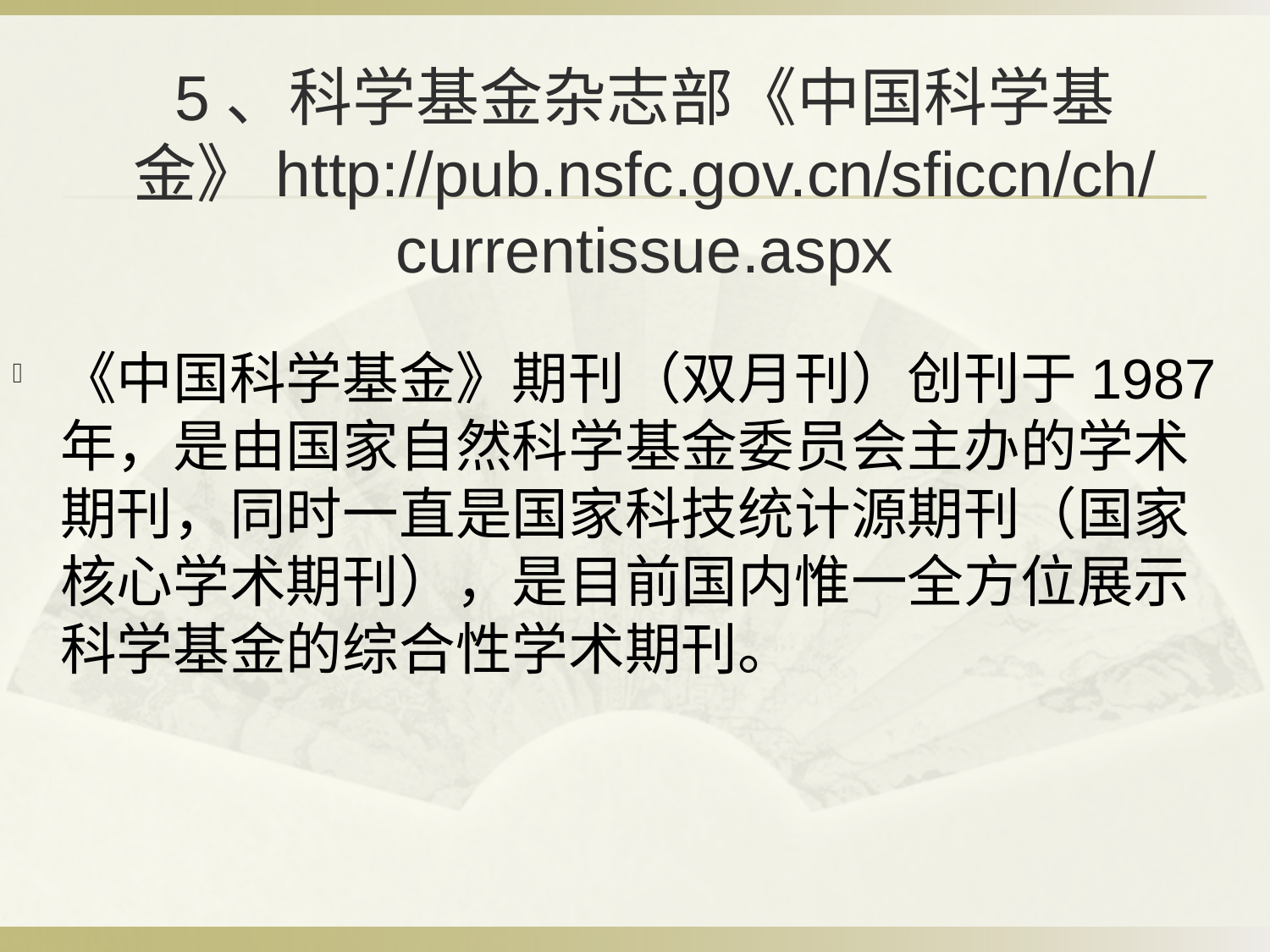

# 5、科学基金杂志部《中国科学基金》http://pub.nsfc.gov.cn/sficcn/ch/currentissue.aspx
《中国科学基金》期刊（双月刊）创刊于1987年，是由国家自然科学基金委员会主办的学术期刊，同时一直是国家科技统计源期刊（国家核心学术期刊），是目前国内惟一全方位展示科学基金的综合性学术期刊。